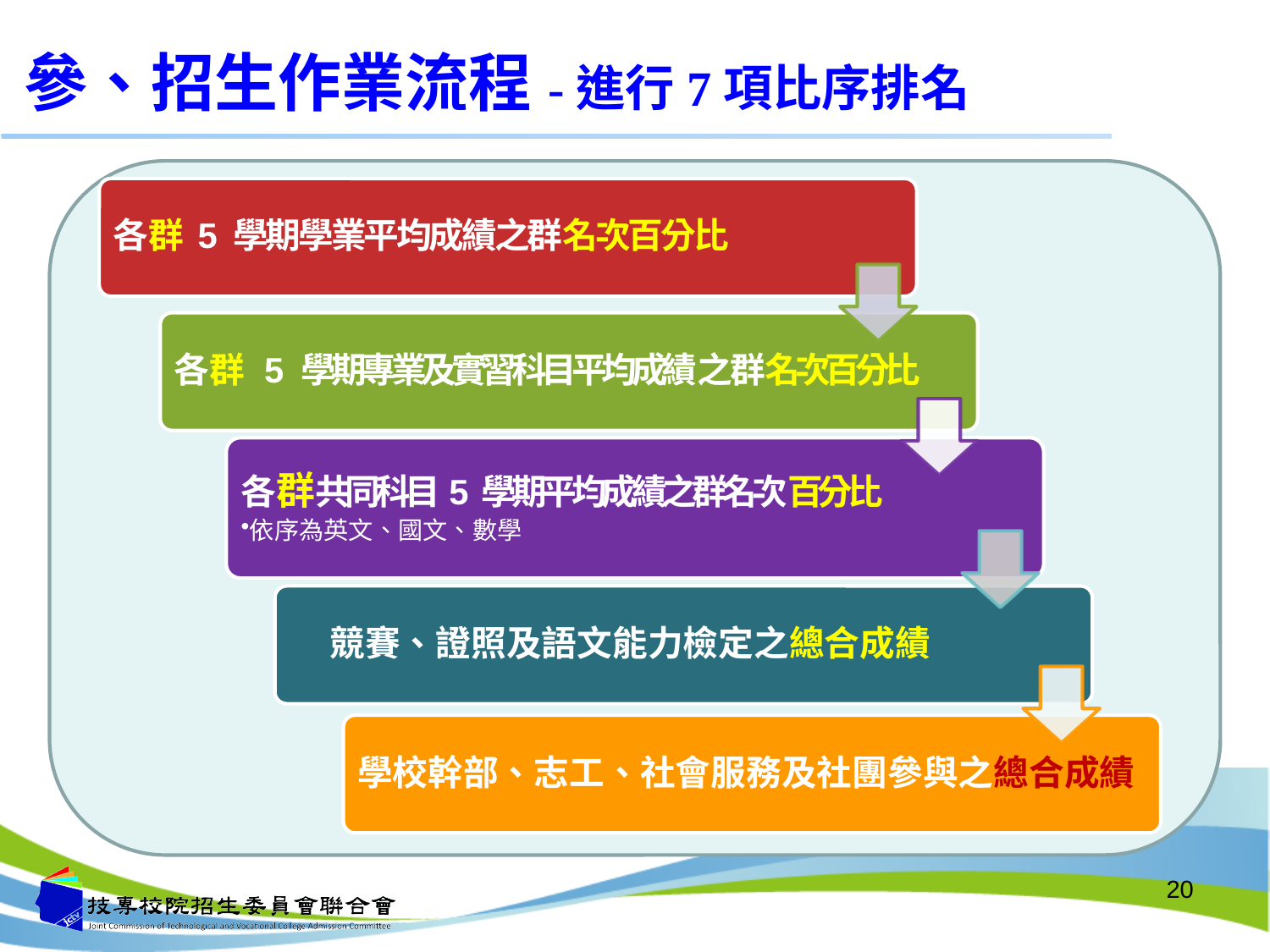

參、招生作業流程-進行7項比序排名

各群 5 學期學業平均成績之群名次百分比
各群  5  學期專業及實習科目平均成績之群名次百分比
各群共同科目5 學期平均成績之群名次百分比
依序為英文、國文、數學
    競賽、證照及語文能力檢定之總合成績
學校幹部、志工、社會服務及社團參與之總合成績

20